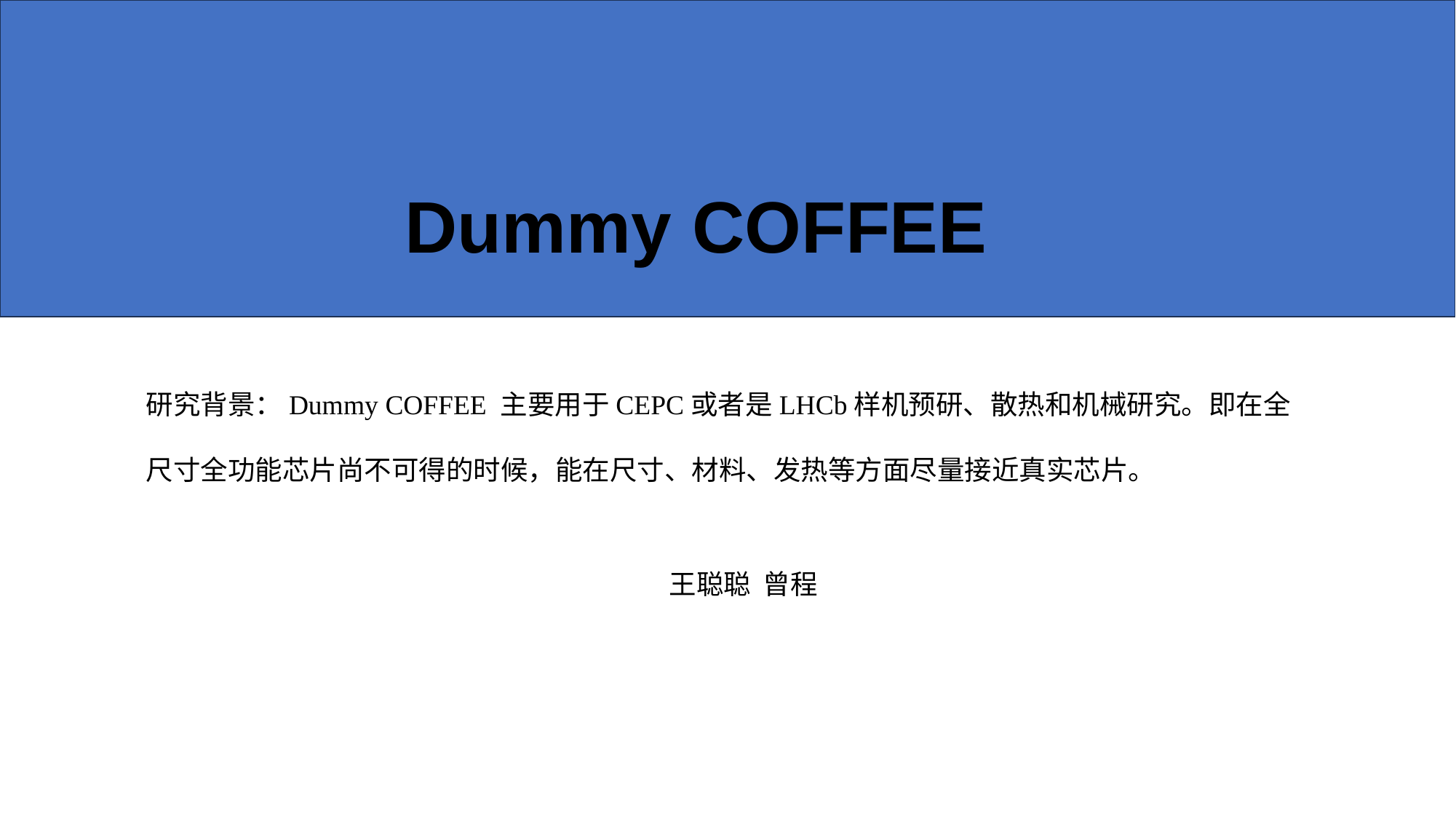

# Dummy COFFEE
研究背景：Dummy COFFEE 主要用于CEPC或者是LHCb样机预研、散热和机械研究。即在全尺寸全功能芯片尚不可得的时候，能在尺寸、材料、发热等方面尽量接近真实芯片。
王聪聪  曾程